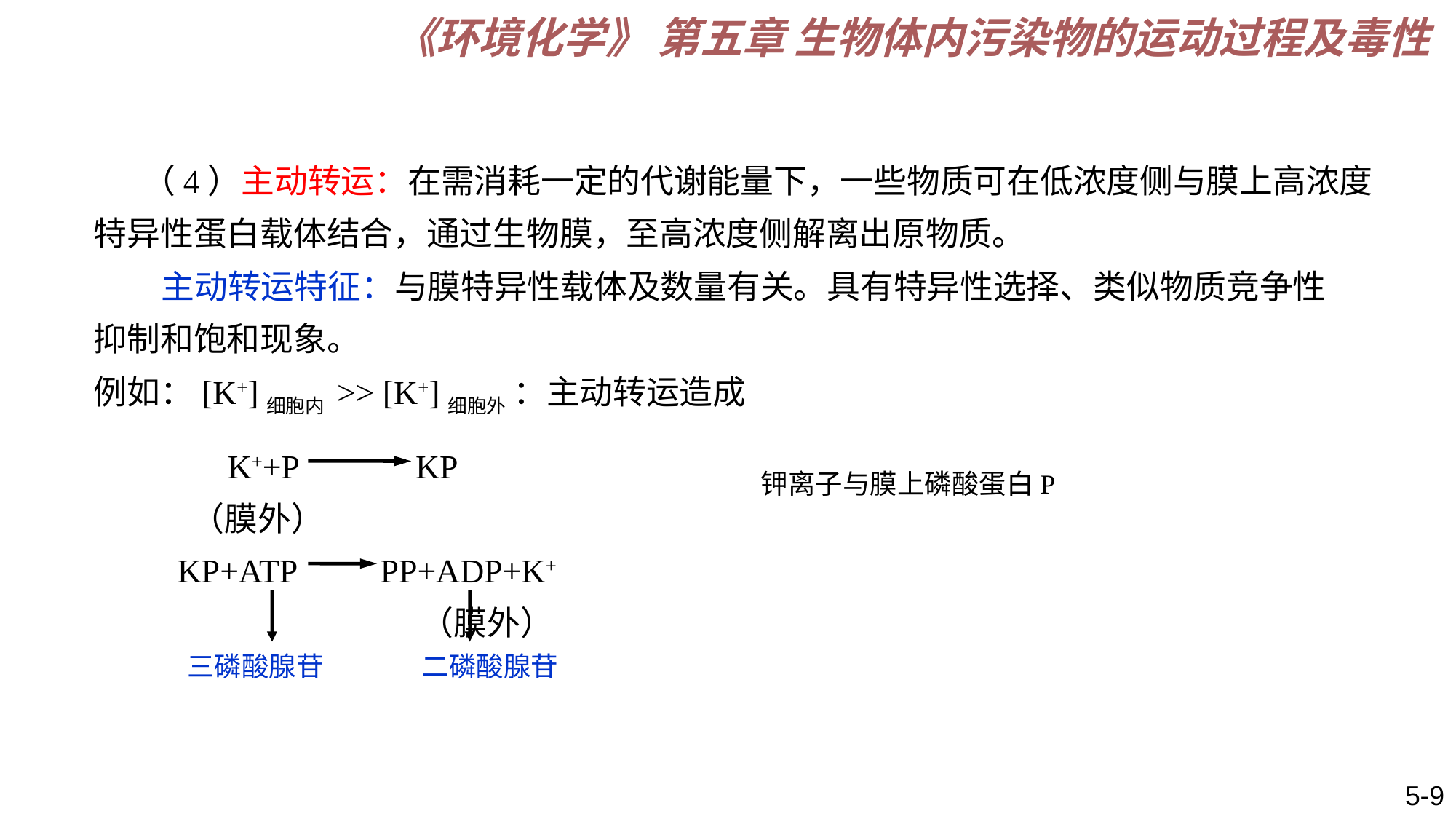

《环境化学》 第五章 生物体内污染物的运动过程及毒性
　  （4）主动转运：在需消耗一定的代谢能量下，一些物质可在低浓度侧与膜上高浓度特异性蛋白载体结合，通过生物膜，至高浓度侧解离出原物质。
        主动转运特征：与膜特异性载体及数量有关。具有特异性选择、类似物质竞争性抑制和饱和现象。
例如：[K+]细胞内 >> [K+]细胞外 ：主动转运造成
                K++P              KP
            （膜外）
          KP+ATP          PP+ADP+K+
                                                                         （膜外）

钾离子与膜上磷酸蛋白P

二磷酸腺苷
三磷酸腺苷
5-9